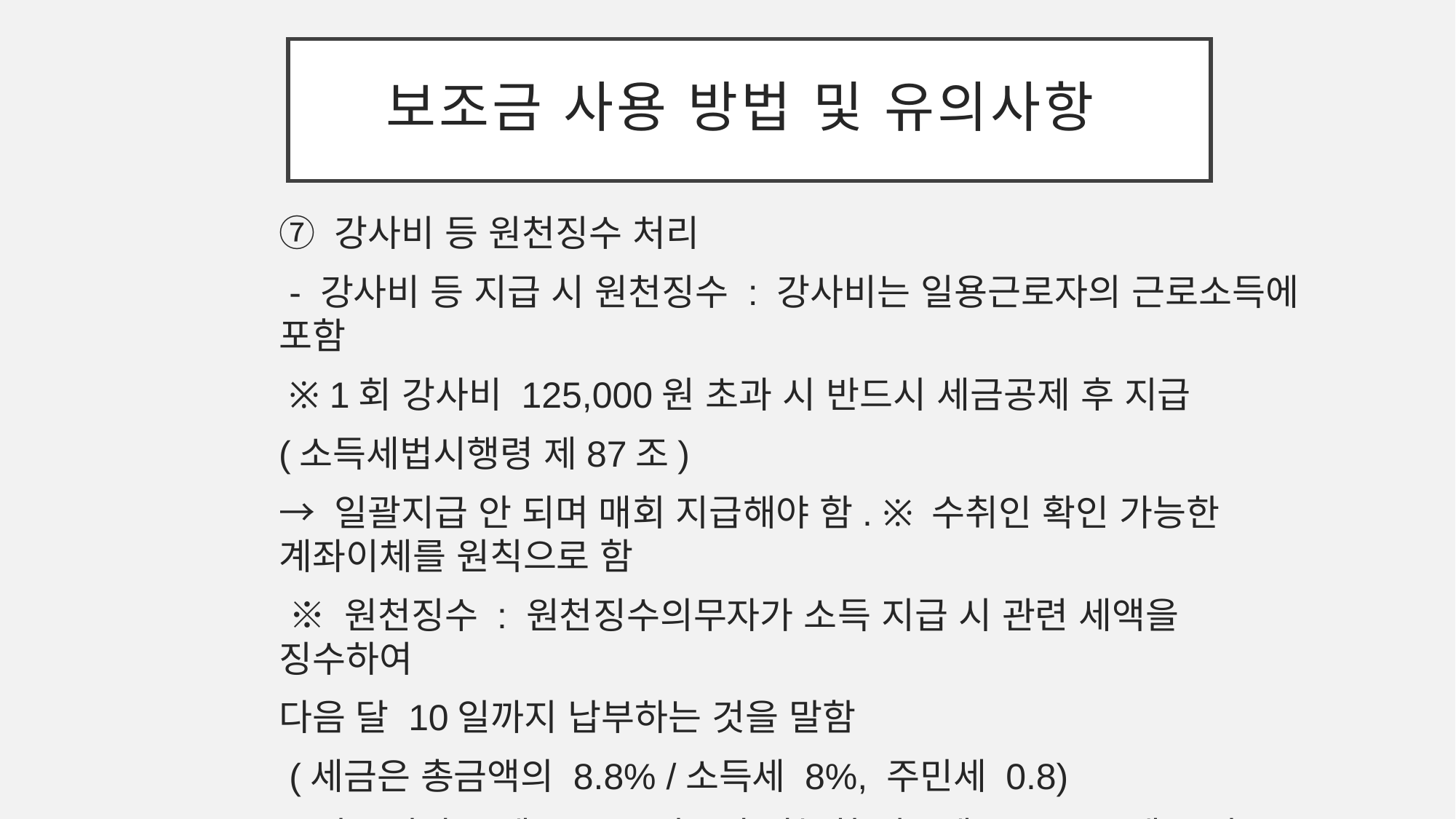

# 보조금 사용 방법 및 유의사항
⑦ 강사비 등 원천징수 처리
 - 강사비 등 지급 시 원천징수 : 강사비는 일용근로자의 근로소득에 포함
 ※ 1회 강사비 125,000원 초과 시 반드시 세금공제 후 지급
(소득세법시행령 제87조)
→ 일괄지급 안 되며 매회 지급해야 함. ※ 수취인 확인 가능한 계좌이체를 원칙으로 함
 ※ 원천징수 : 원천징수의무자가 소득 지급 시 관련 세액을 징수하여
다음 달 10일까지 납부하는 것을 말함
 (세금은 총금액의 8.8% /소득세 8%, 주민세 0.8)
＊단, 강사 중에 3.3% 징수가 가능한 경우에는 3.3% 세금 징수